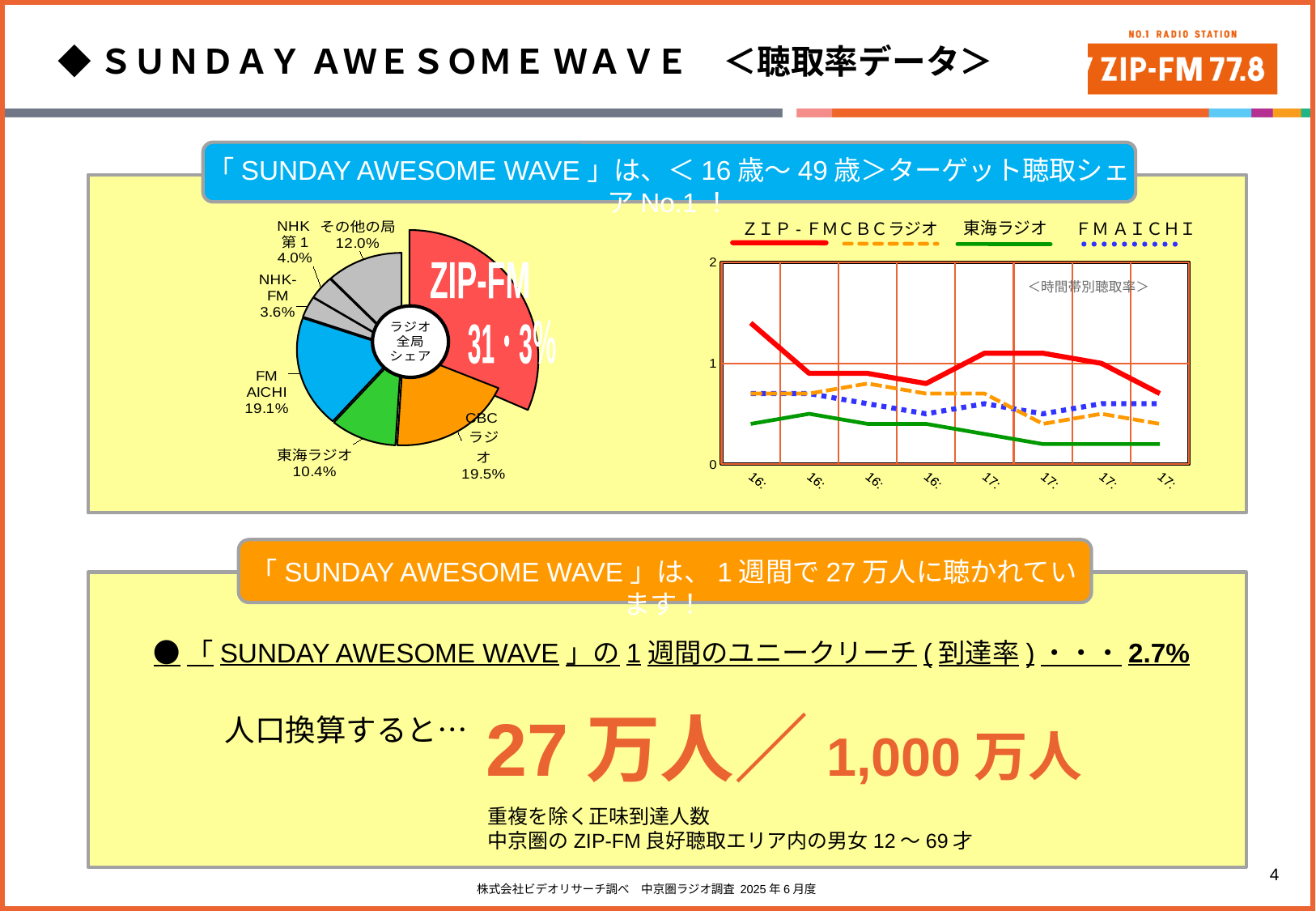

◆ＳＵＮＤＡＹ ＡＷＥＳＯＭＥ ＷＡＶＥ　＜聴取率データ＞

「SUNDAY AWESOME WAVE」は、＜16歳～49歳＞ターゲット聴取シェアNo.1！

### Chart

| Category | 07:00-24:00 |
|---|---|
| ZIP-FM | 31.5 |
| CBCラジオ | 19.5 |
| 東海ラジオ | 10.4 |
| FM AICHI | 19.1 |
| NHK-FM | 3.6 |
| NHK第1 | 4.0 |
| その他の局 | 12.0 |

### Chart

| Category | 07:00-24:00 |
|---|---|
| ZIP-FM | 31.5 |
| FM AICHI | 19.5 |
| NHK-FM | 10.4 |
| CBCラジオ | 19.1 |
| 東海ラジオ | 3.6 |
| NHK第1 | 4.0 |
| その他の局 | 12.0 |
ZIP-FM
31．3％
東海ラジオ
ＦＭ ＡＩＣＨＩ
ＺＩＰ-ＦＭ
ＣＢＣラジオ

### Chart

| Category |
|---|

### Chart

| Category | ＺＩＰ－ＦＭ | FM AICHI | ＣＢＣラジオ | 東海ラジオ |
|---|---|---|---|---|
| 16:00 | 1.4 | 0.7 | 0.7 | 0.4 |
| 16:15 | 0.9 | 0.7 | 0.7 | 0.5 |
| 16:30 | 0.9 | 0.6 | 0.8 | 0.4 |
| 16:45 | 0.8 | 0.5 | 0.7 | 0.4 |
| 17:00 | 1.1 | 0.6 | 0.7 | 0.3 |
| 17:15 | 1.1 | 0.5 | 0.4 | 0.2 |
| 17:30 | 1.0 | 0.6 | 0.5 | 0.2 |
| 17:45 | 0.7 | 0.6 | 0.4 | 0.2 |
＜時間帯別聴取率＞

「SUNDAY AWESOME WAVE」は、1週間で27万人に聴かれています！

●「SUNDAY AWESOME WAVE」の1週間のユニークリーチ(到達率)・・・2.7%
27万人／1,000万人
人口換算すると…
重複を除く正味到達人数
中京圏のZIP-FM良好聴取エリア内の男女12～69才
株式会社ビデオリサーチ調べ　中京圏ラジオ調査 2025年6月度